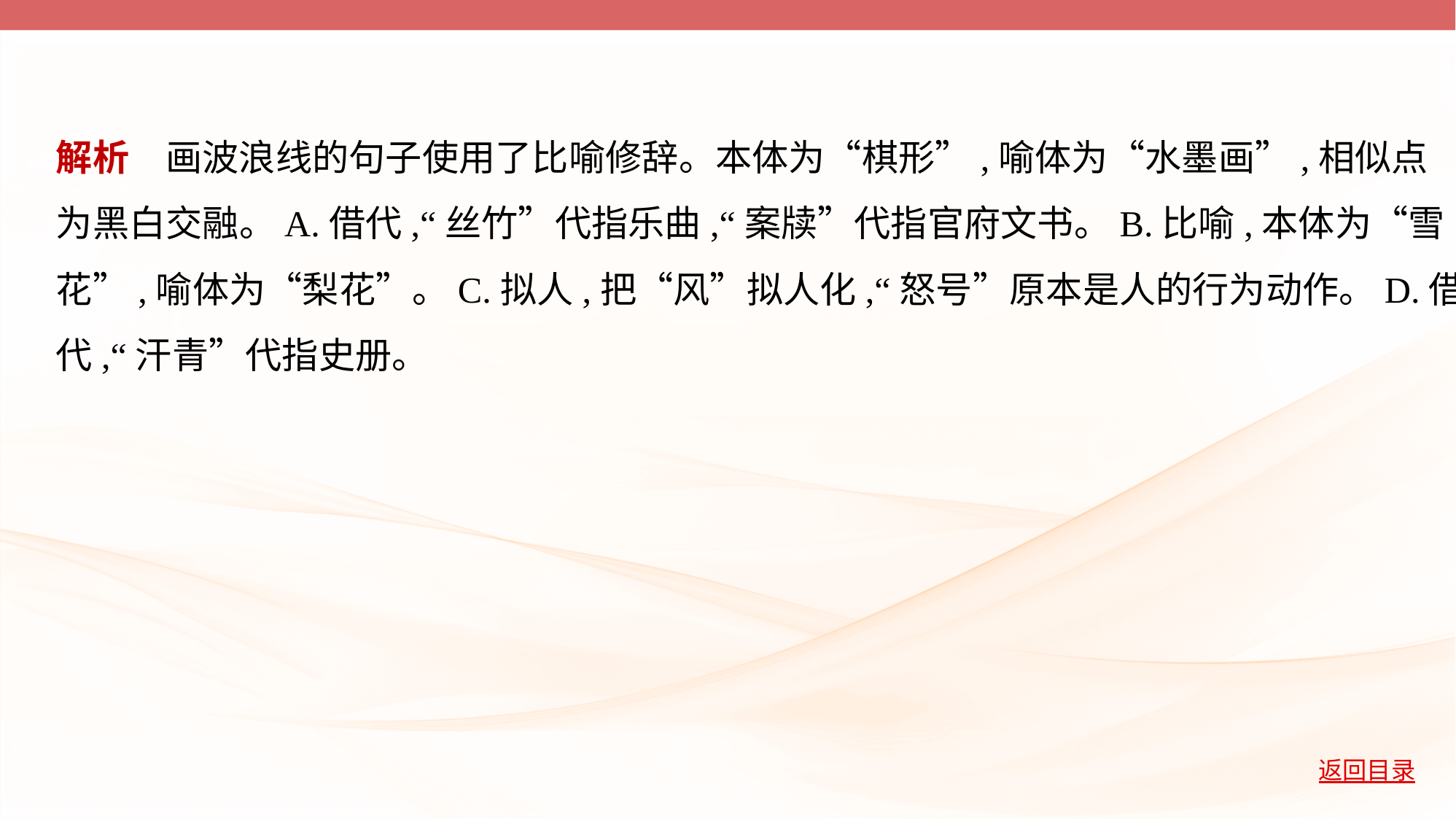

解析　画波浪线的句子使用了比喻修辞。本体为“棋形”,喻体为“水墨画”,相似点
为黑白交融。A.借代,“丝竹”代指乐曲,“案牍”代指官府文书。B.比喻,本体为“雪
花”,喻体为“梨花”。C.拟人,把“风”拟人化,“怒号”原本是人的行为动作。D.借
代,“汗青”代指史册。